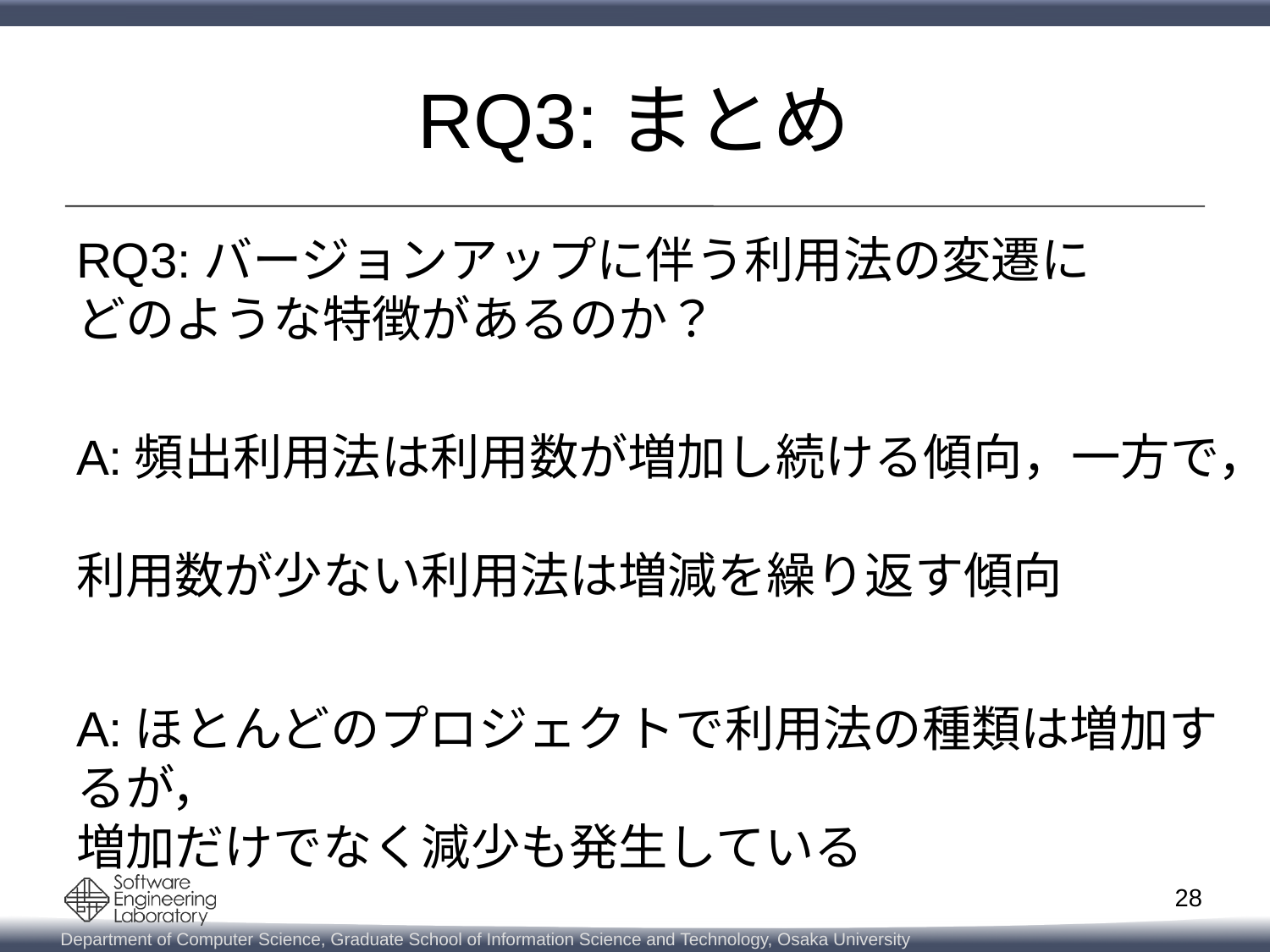

# RQ3:まとめ
RQ3:バージョンアップに伴う利用法の変遷に
どのような特徴があるのか？

A:頻出利用法は利用数が増加し続ける傾向，一方で，
利用数が少ない利用法は増減を繰り返す傾向

A:ほとんどのプロジェクトで利用法の種類は増加するが，
増加だけでなく減少も発生している

28